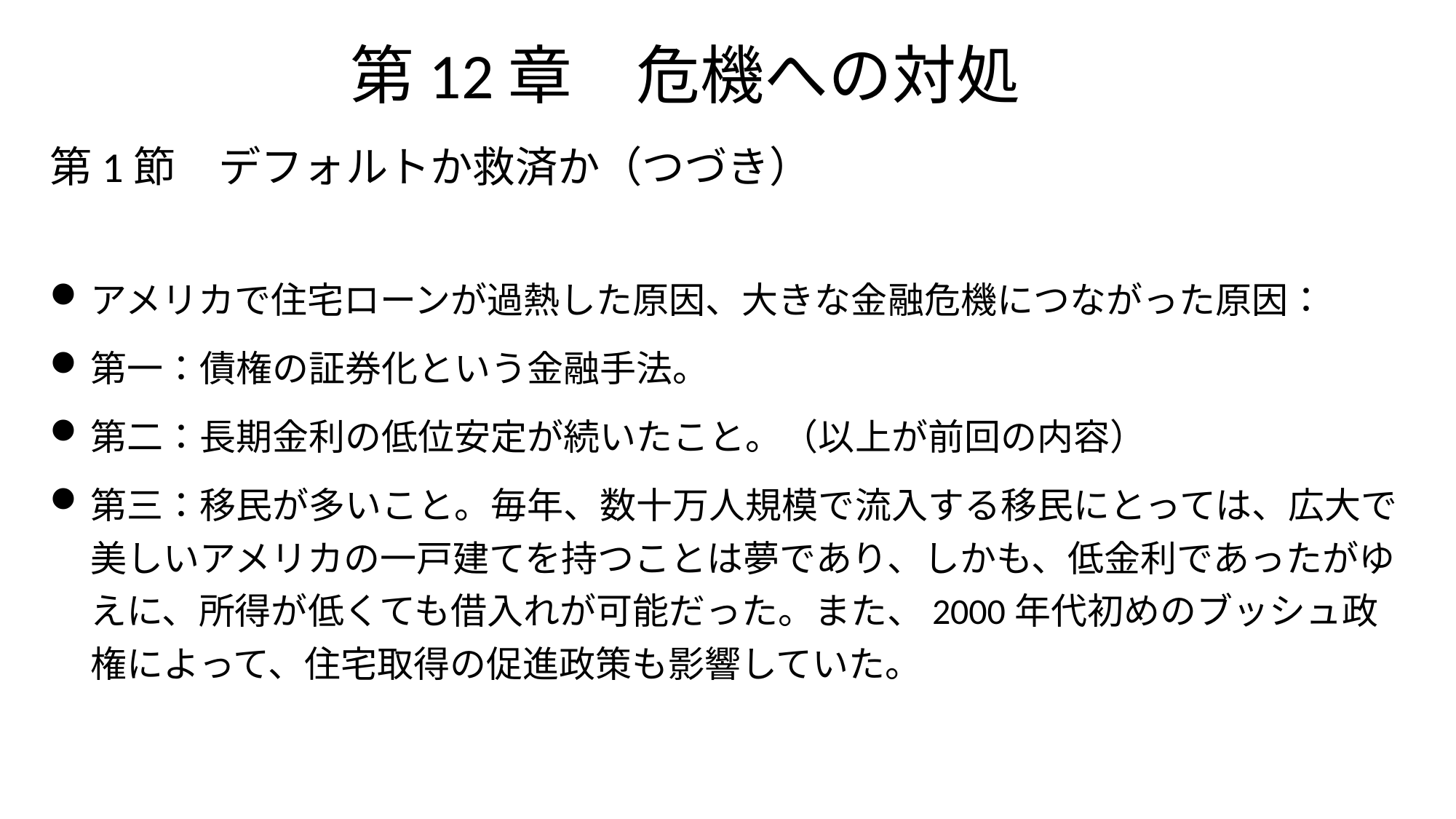

# 第12章　危機への対処
第1節　デフォルトか救済か（つづき）

アメリカで住宅ローンが過熱した原因、大きな金融危機につながった原因：
第一：債権の証券化という金融手法。
第二：長期金利の低位安定が続いたこと。（以上が前回の内容）
第三：移民が多いこと。毎年、数十万人規模で流入する移民にとっては、広大で美しいアメリカの一戸建てを持つことは夢であり、しかも、低金利であったがゆえに、所得が低くても借入れが可能だった。また、2000年代初めのブッシュ政権によって、住宅取得の促進政策も影響していた。